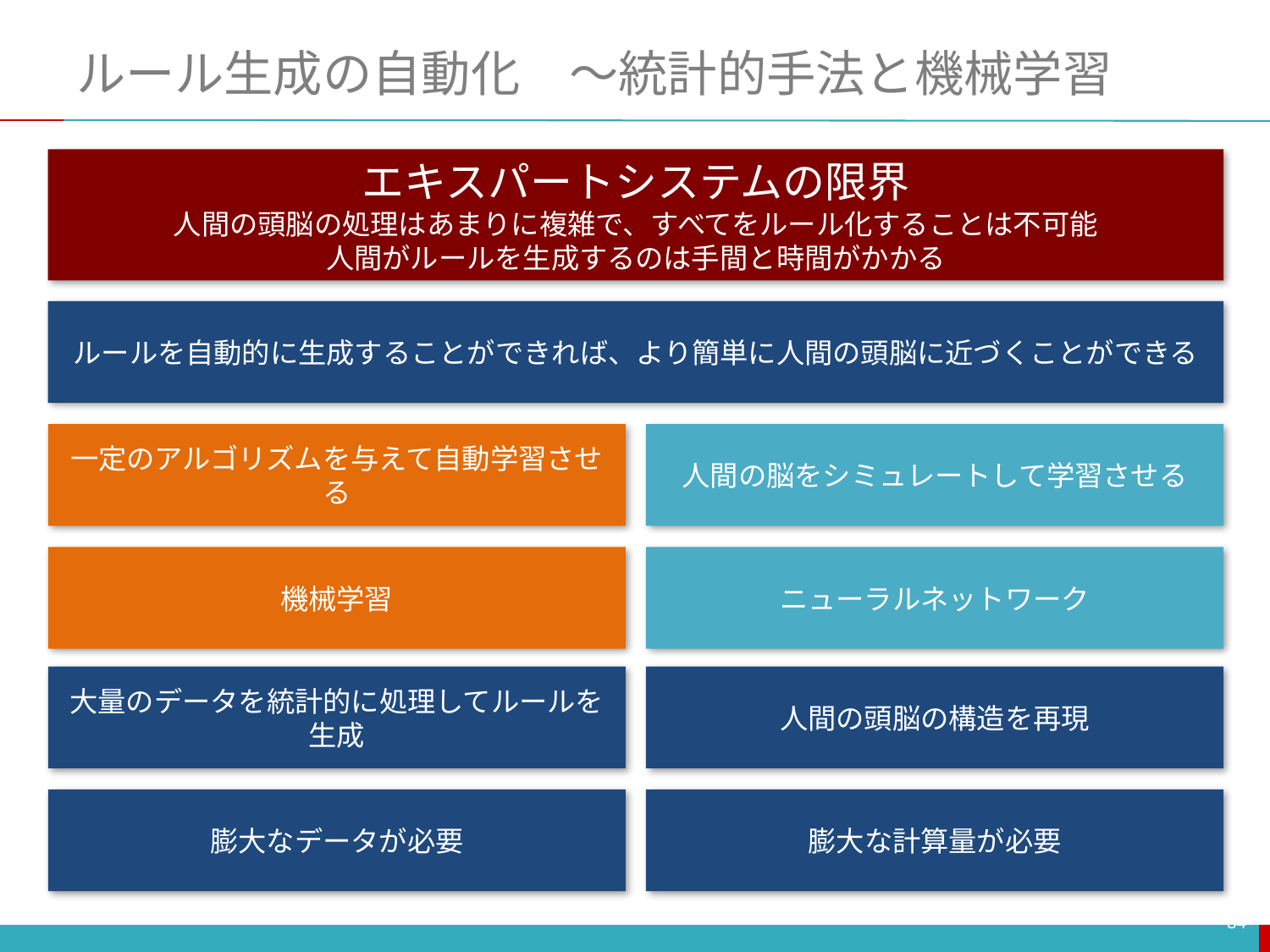

# ルール生成の自動化　～統計的手法と機械学習
エキスパートシステムの限界
人間の頭脳の処理はあまりに複雑で、すべてをルール化することは不可能
人間がルールを生成するのは手間と時間がかかる
ルールを自動的に生成することができれば、より簡単に人間の頭脳に近づくことができる
人間の脳をシミュレートして学習させる
一定のアルゴリズムを与えて自動学習させる
ニューラルネットワーク
機械学習
人間の頭脳の構造を再現
大量のデータを統計的に処理してルールを生成
膨大な計算量が必要
膨大なデータが必要
34